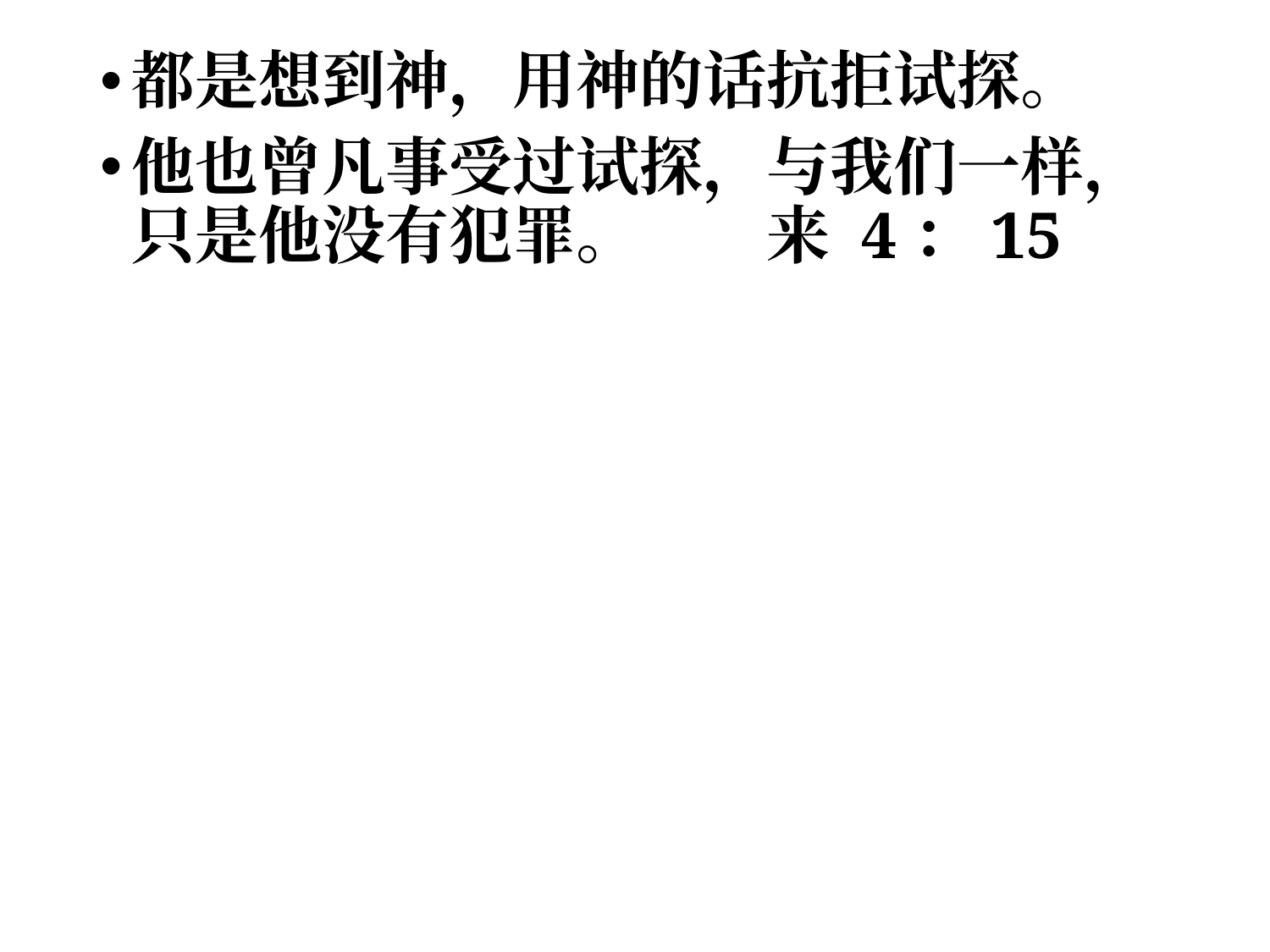

都是想到神，用神的话抗拒试探。
他也曾凡事受过试探，与我们一样，只是他没有犯罪。 	来 4：15